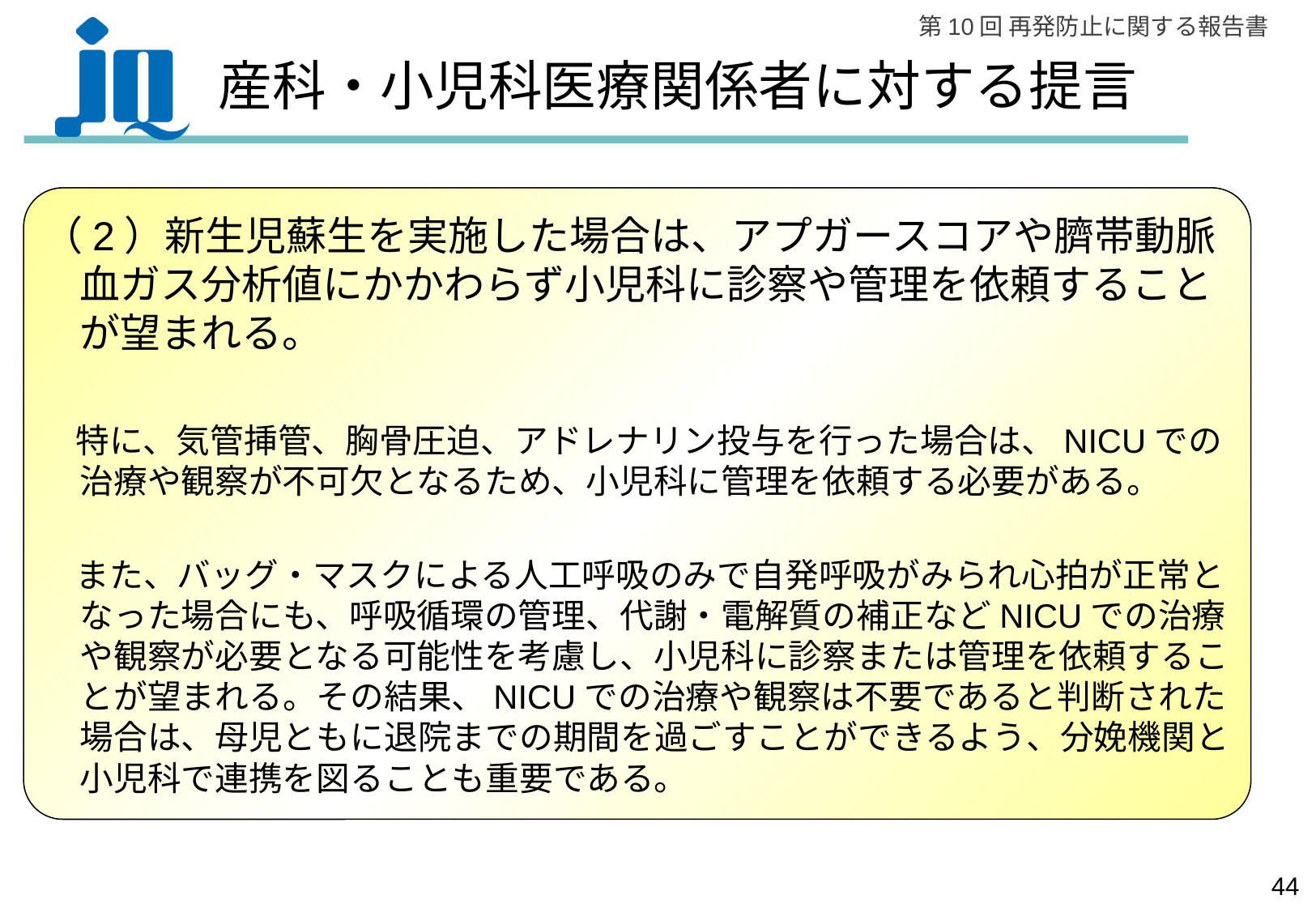

産科・小児科医療関係者に対する提言
（2）新生児蘇生を実施した場合は、アプガースコアや臍帯動脈血ガス分析値にかかわらず小児科に診察や管理を依頼することが望まれる。

　特に、気管挿管、胸骨圧迫、アドレナリン投与を行った場合は、NICUでの治療や観察が不可欠となるため、小児科に管理を依頼する必要がある。

　また、バッグ・マスクによる人工呼吸のみで自発呼吸がみられ心拍が正常となった場合にも、呼吸循環の管理、代謝・電解質の補正などNICUでの治療や観察が必要となる可能性を考慮し、小児科に診察または管理を依頼することが望まれる。その結果、NICUでの治療や観察は不要であると判断された場合は、母児ともに退院までの期間を過ごすことができるよう、分娩機関と小児科で連携を図ることも重要である。
44